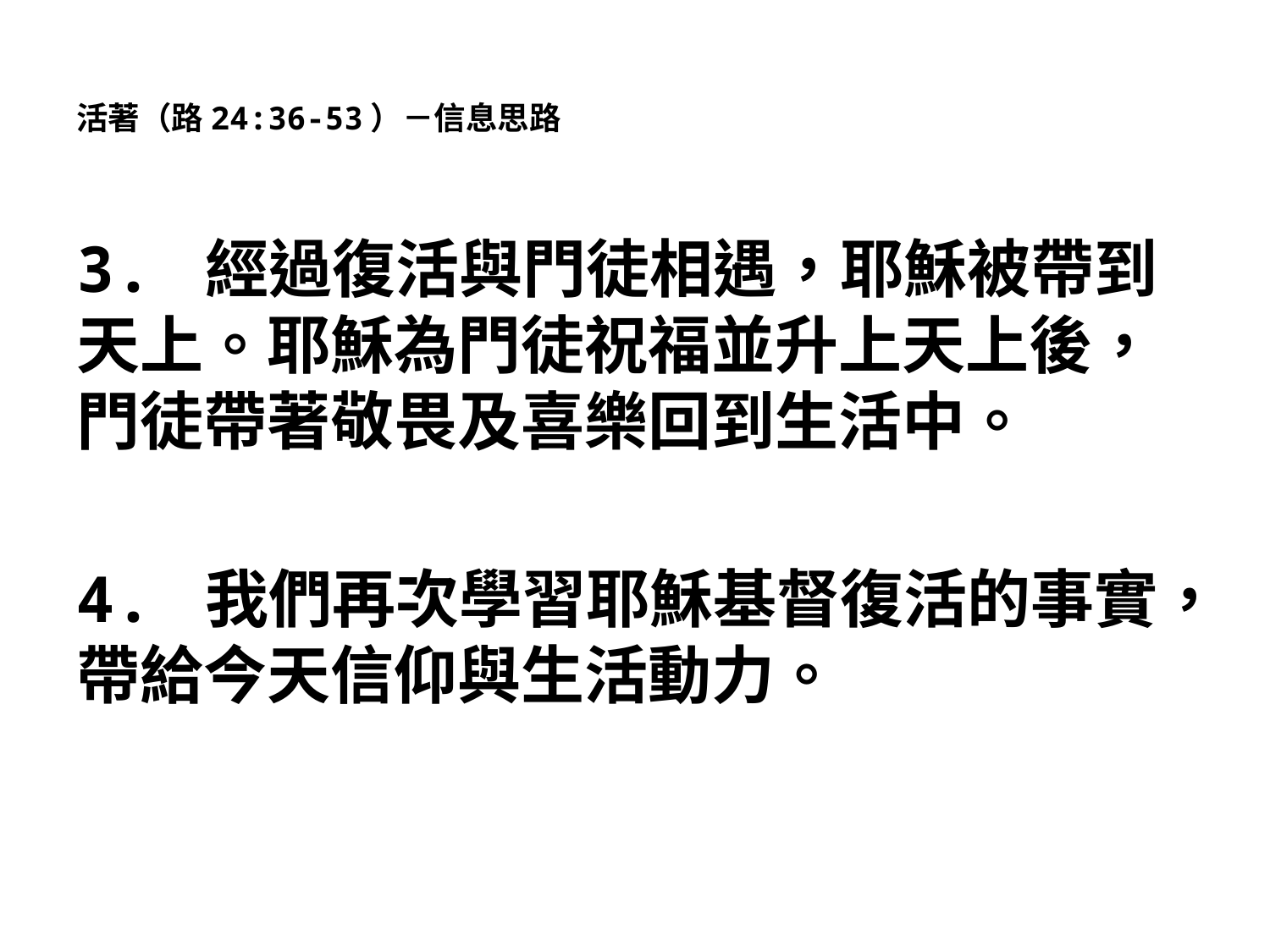

# 活著（路24:36-53）－信息思路
3. 經過復活與門徒相遇，耶穌被帶到天上。耶穌為門徒祝福並升上天上後，門徒帶著敬畏及喜樂回到生活中。

4. 我們再次學習耶穌基督復活的事實，帶給今天信仰與生活動力。